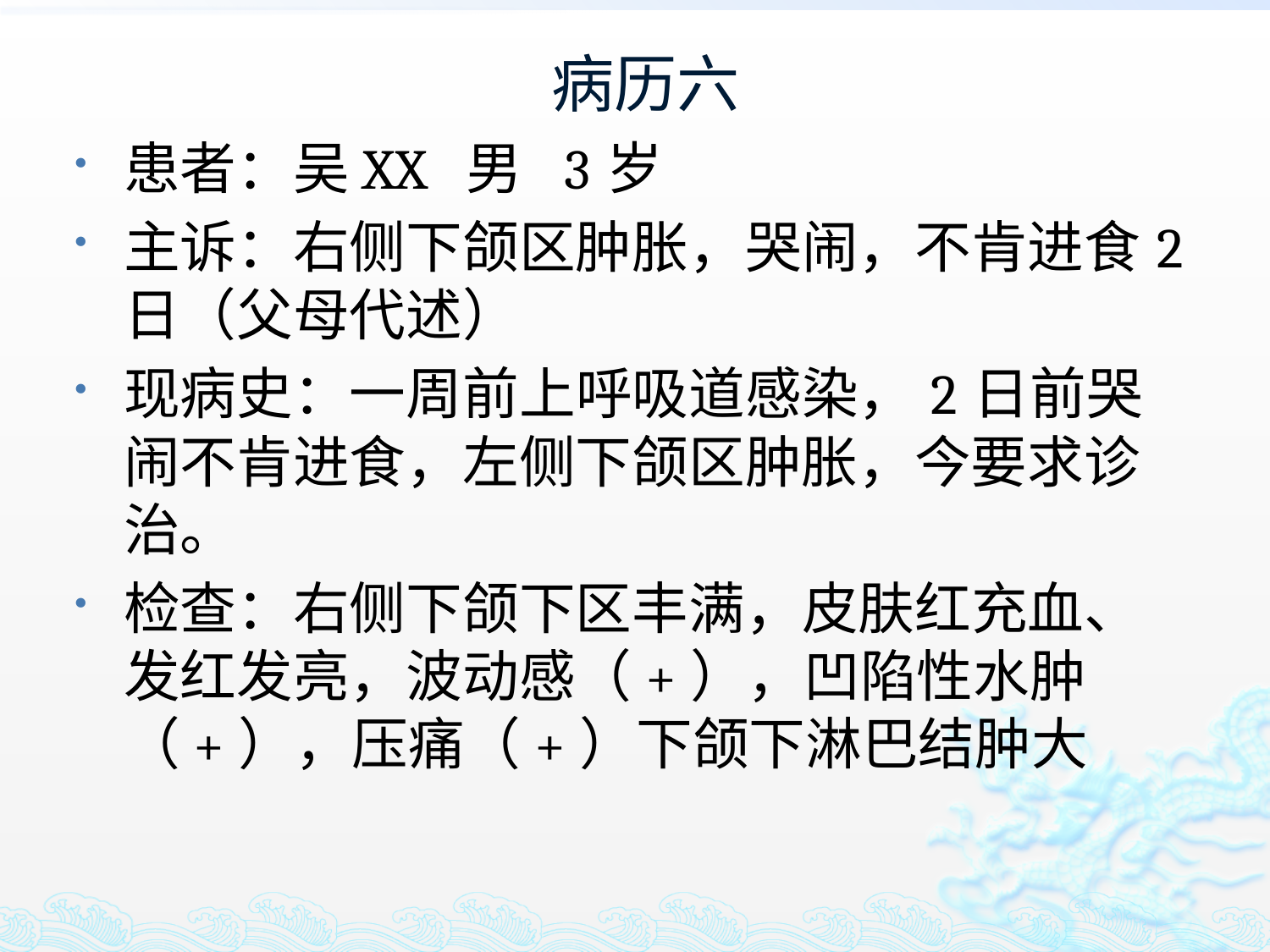

# 病历六
患者：吴XX  男  3岁
主诉：右侧下颌区肿胀，哭闹，不肯进食2日（父母代述）
现病史：一周前上呼吸道感染，2日前哭闹不肯进食，左侧下颌区肿胀，今要求诊治。
检查：右侧下颌下区丰满，皮肤红充血、发红发亮，波动感（+），凹陷性水肿（+），压痛（+）下颌下淋巴结肿大